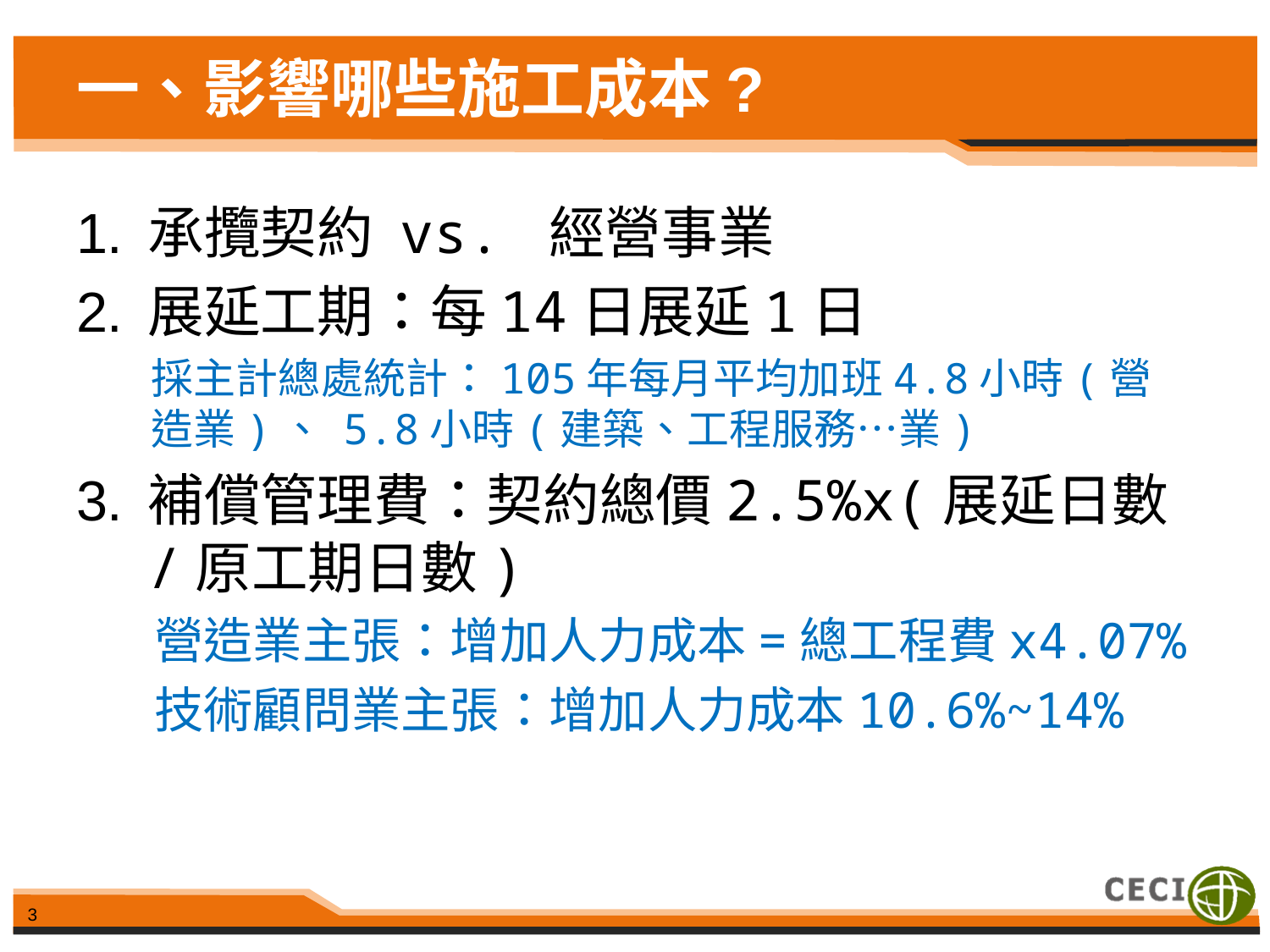

# 一、影響哪些施工成本?
承攬契約 vs. 經營事業
展延工期：每14日展延1日
 採主計總處統計：105年每月平均加班4.8小時(營造業)、 5.8小時(建築、工程服務…業)
補償管理費：契約總價2.5%x(展延日數/原工期日數)
 營造業主張：增加人力成本=總工程費x4.07%
 技術顧問業主張：增加人力成本10.6%~14%
3